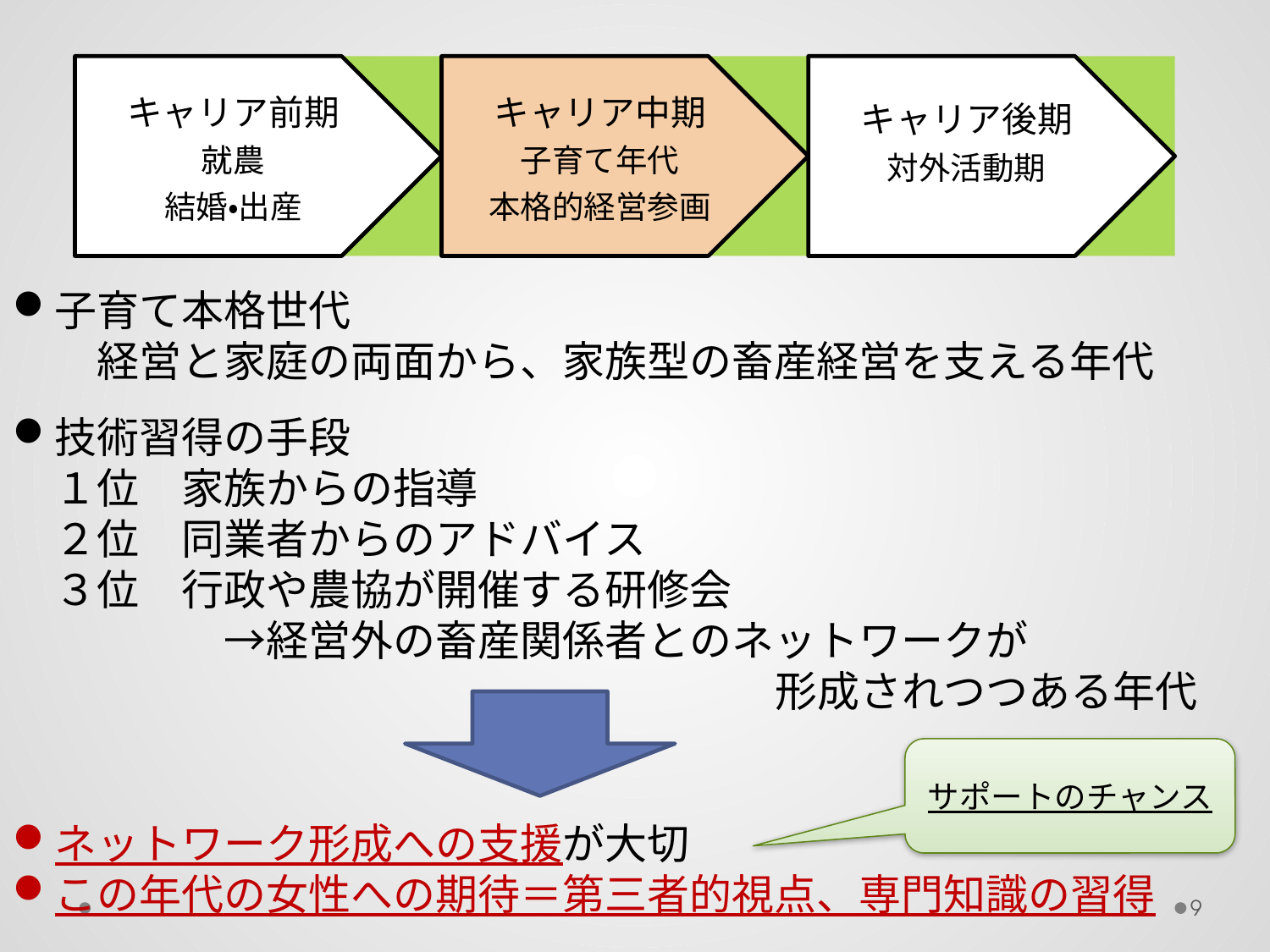

キャリア前期
就農
結婚・出産
キャリア中期
子育て年代
本格的経営参画
キャリア後期
対外活動期
子育て本格世代
　　経営と家庭の両面から、家族型の畜産経営を支える年代

技術習得の手段
　１位　家族からの指導
　２位　同業者からのアドバイス
　３位　行政や農協が開催する研修会
　　　　　→経営外の畜産関係者とのネットワークが
　　　　　　　　　　　　　　　　　　形成されつつある年代

ネットワーク形成への支援が大切
この年代の女性への期待＝第三者的視点、専門知識の習得

サポートのチャンス
9